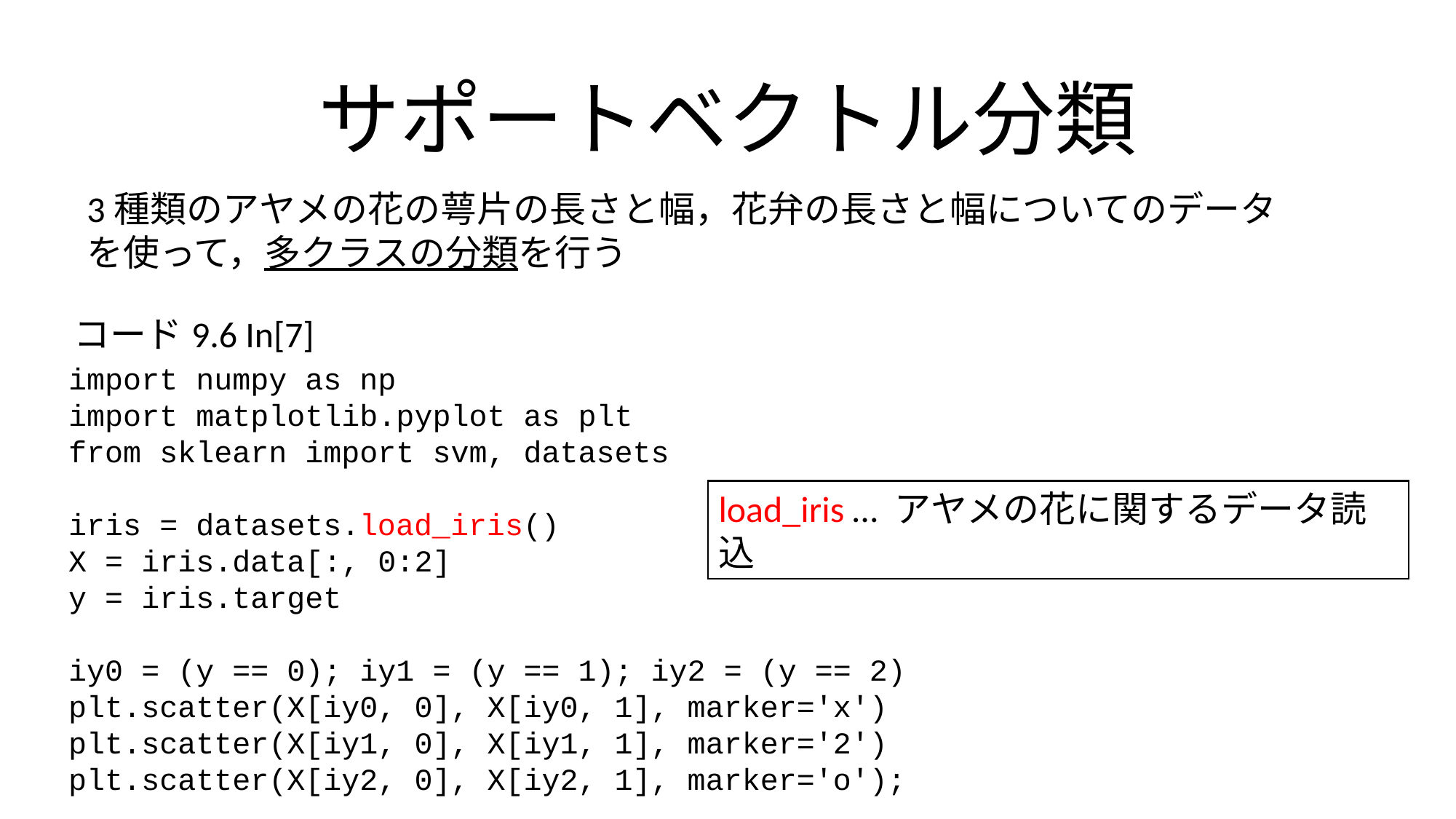

# サポートベクトル分類
3種類のアヤメの花の萼片の長さと幅，花弁の長さと幅についてのデータ
を使って，多クラスの分類を行う
コード9.6 In[7]
import numpy as np
import matplotlib.pyplot as plt
from sklearn import svm, datasets

iris = datasets.load_iris()
X = iris.data[:, 0:2]
y = iris.target

iy0 = (y == 0); iy1 = (y == 1); iy2 = (y == 2)
plt.scatter(X[iy0, 0], X[iy0, 1], marker='x')
plt.scatter(X[iy1, 0], X[iy1, 1], marker='2')
plt.scatter(X[iy2, 0], X[iy2, 1], marker='o');
load_iris … アヤメの花に関するデータ読込